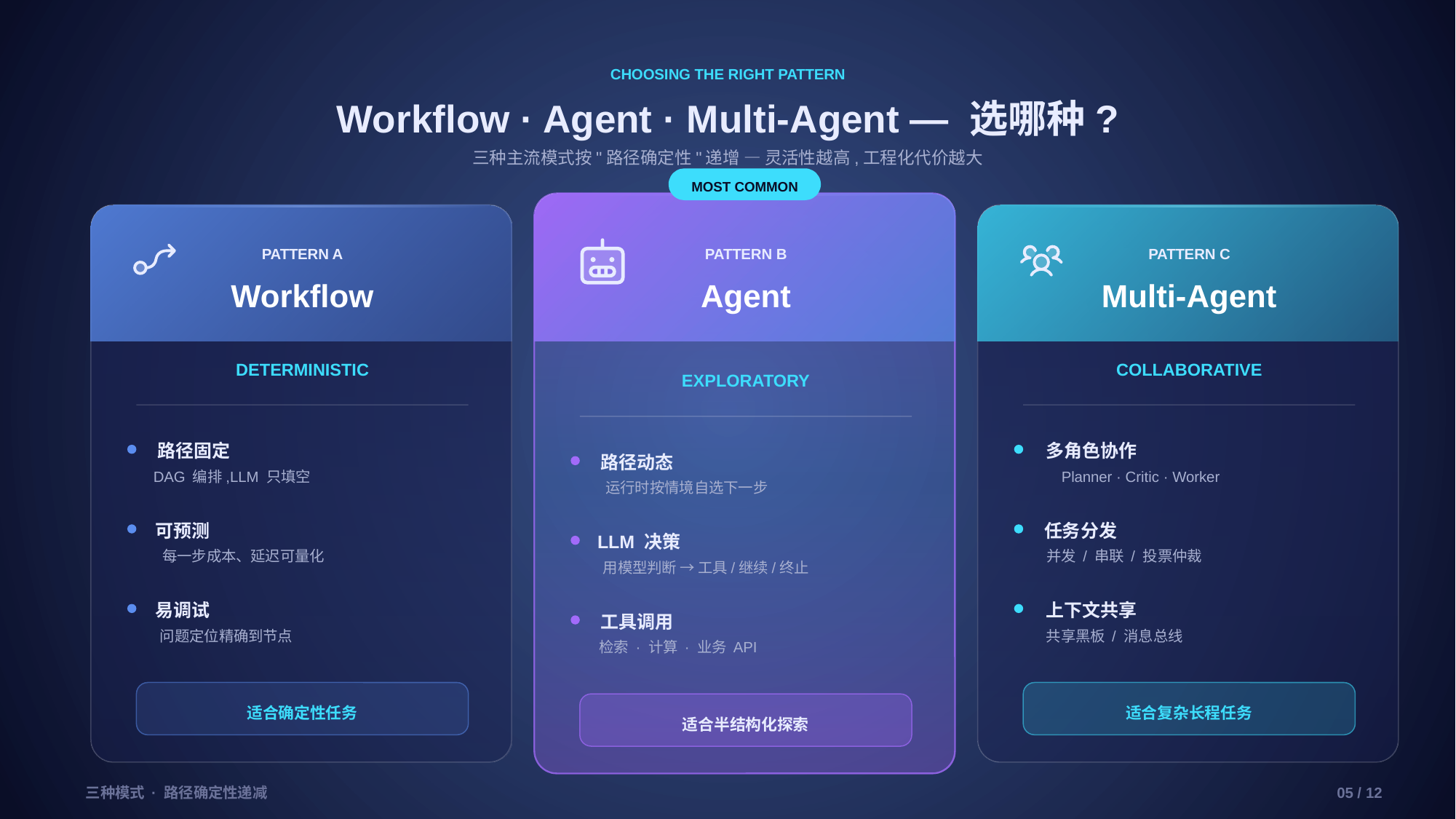

CHOOSING THE RIGHT PATTERN
Workflow · Agent · Multi-Agent — 选哪种?
三种主流模式按"路径确定性"递增 — 灵活性越高,工程化代价越大

MOST COMMON

PATTERN B
Agent
EXPLORATORY

路径动态

运行时按情境自选下一步
LLM 决策

用模型判断 → 工具/继续/终止
工具调用

检索 · 计算 · 业务 API

适合半结构化探索

PATTERN A
Workflow
DETERMINISTIC

路径固定

DAG 编排,LLM 只填空
可预测

每一步成本、延迟可量化
易调试

问题定位精确到节点

适合确定性任务

PATTERN C

Multi-Agent
COLLABORATIVE

多角色协作

Planner · Critic · Worker
任务分发

并发 / 串联 / 投票仲裁
上下文共享

共享黑板 / 消息总线

适合复杂长程任务
三种模式 · 路径确定性递减
05 / 12